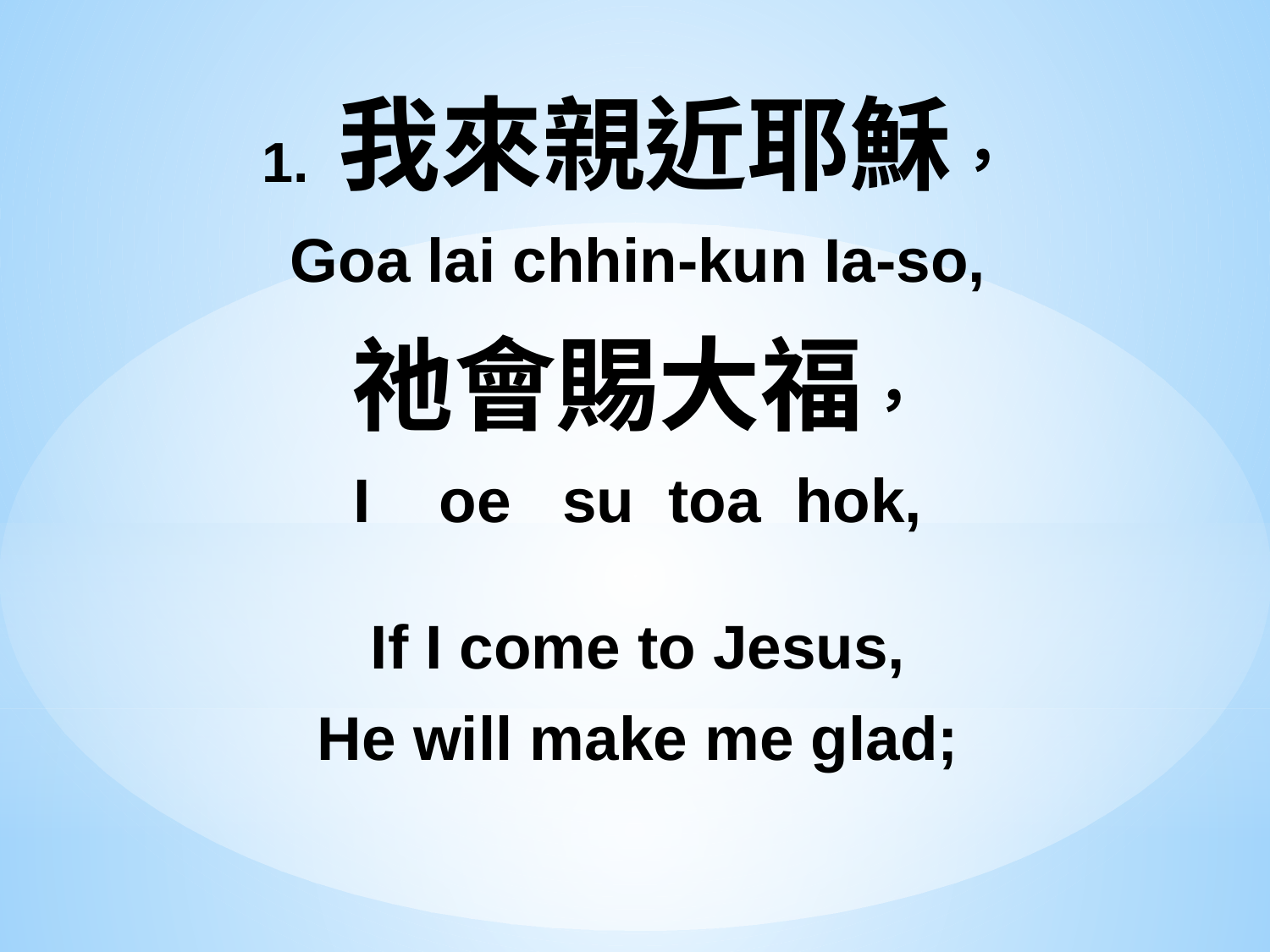

1. 我來親近耶穌，
Goa lai chhin-kun Ia-so,
祂會賜大福，
I    oe   su  toa  hok,

If I come to Jesus,
He will make me glad;